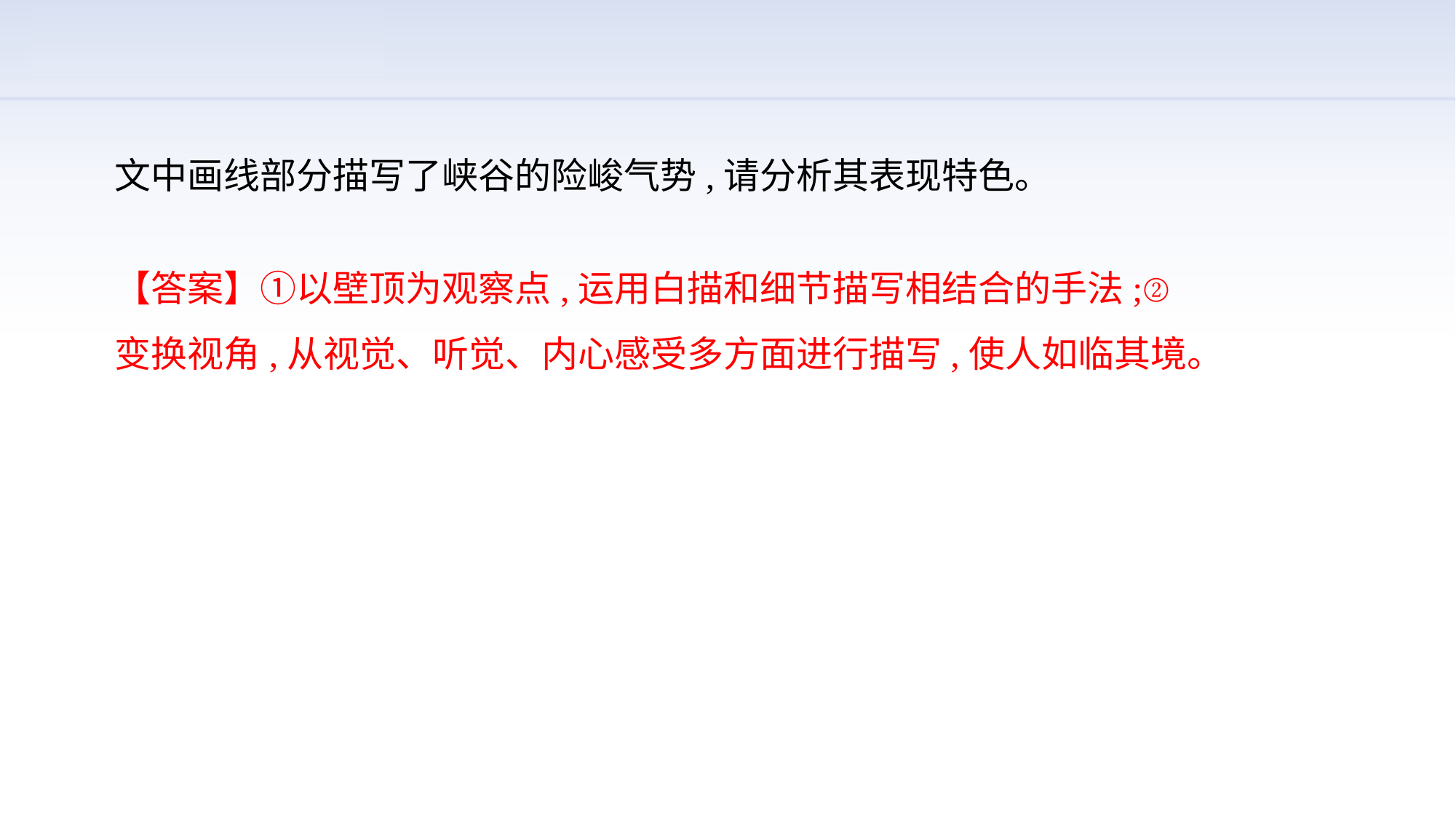

文中画线部分描写了峡谷的险峻气势,请分析其表现特色。
【答案】①以壁顶为观察点,运用白描和细节描写相结合的手法;②变换视角,从视觉、听觉、内心感受多方面进行描写,使人如临其境。